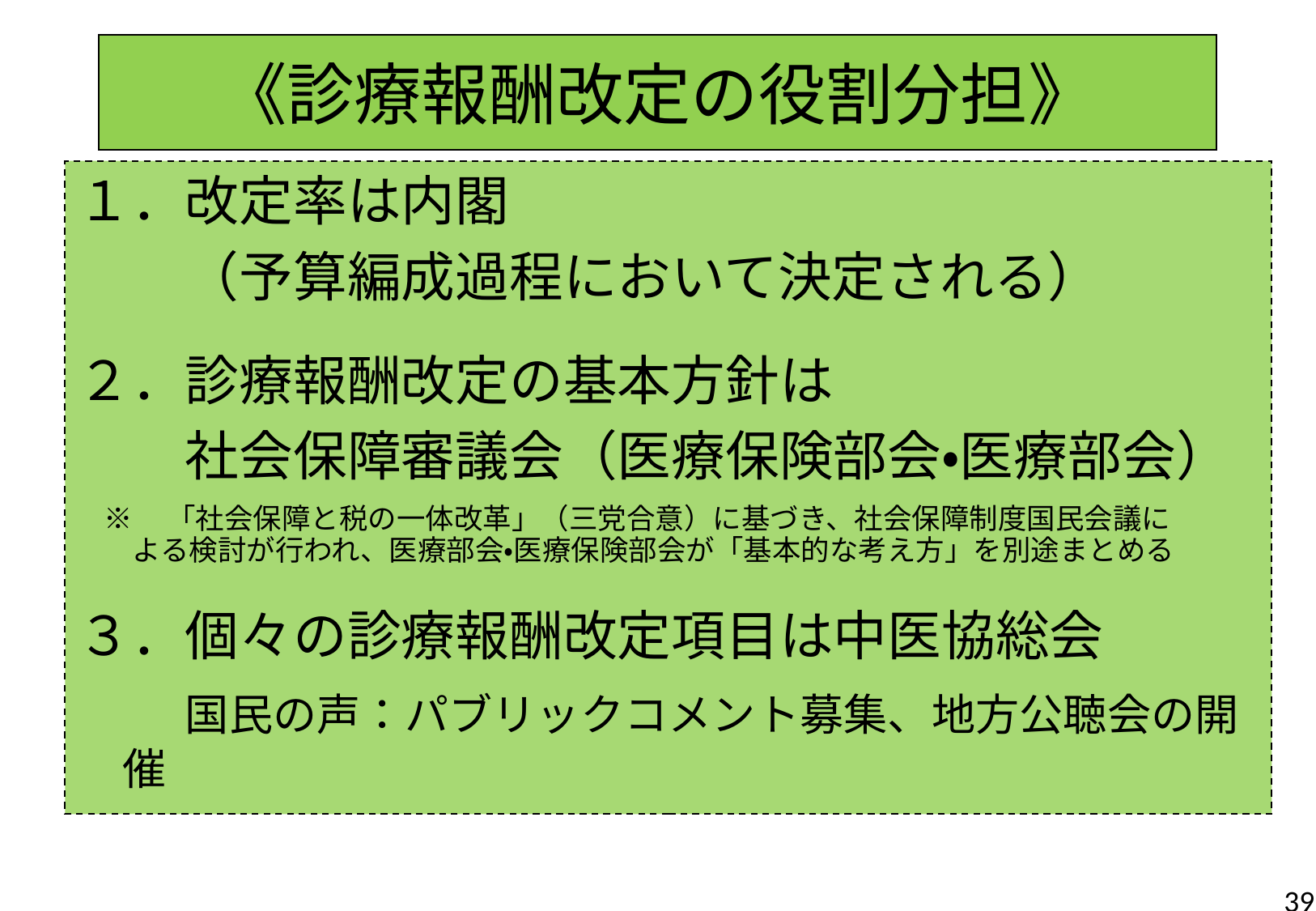

《診療報酬改定の役割分担》
１．改定率は内閣
　　（予算編成過程において決定される）

２．診療報酬改定の基本方針は
　　社会保障審議会（医療保険部会・医療部会）

３．個々の診療報酬改定項目は中医協総会
　　国民の声：パブリックコメント募集、地方公聴会の開催
※　「社会保障と税の一体改革」（三党合意）に基づき、社会保障制度国民会議に
　よる検討が行われ、医療部会・医療保険部会が「基本的な考え方」を別途まとめる
39